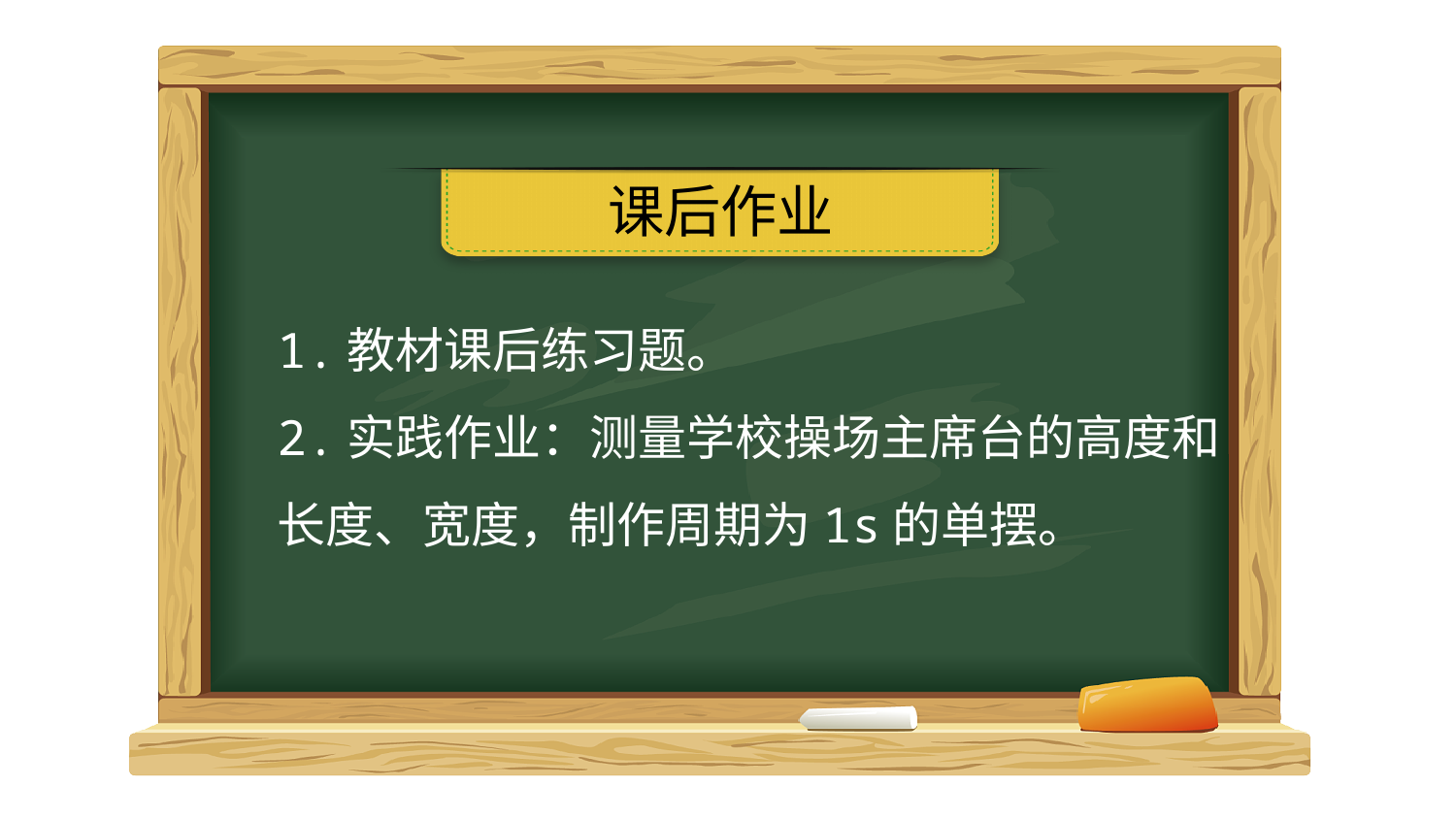

1.教材课后练习题。
2.实践作业：测量学校操场主席台的高度和
长度、宽度，制作周期为1s的单摆。